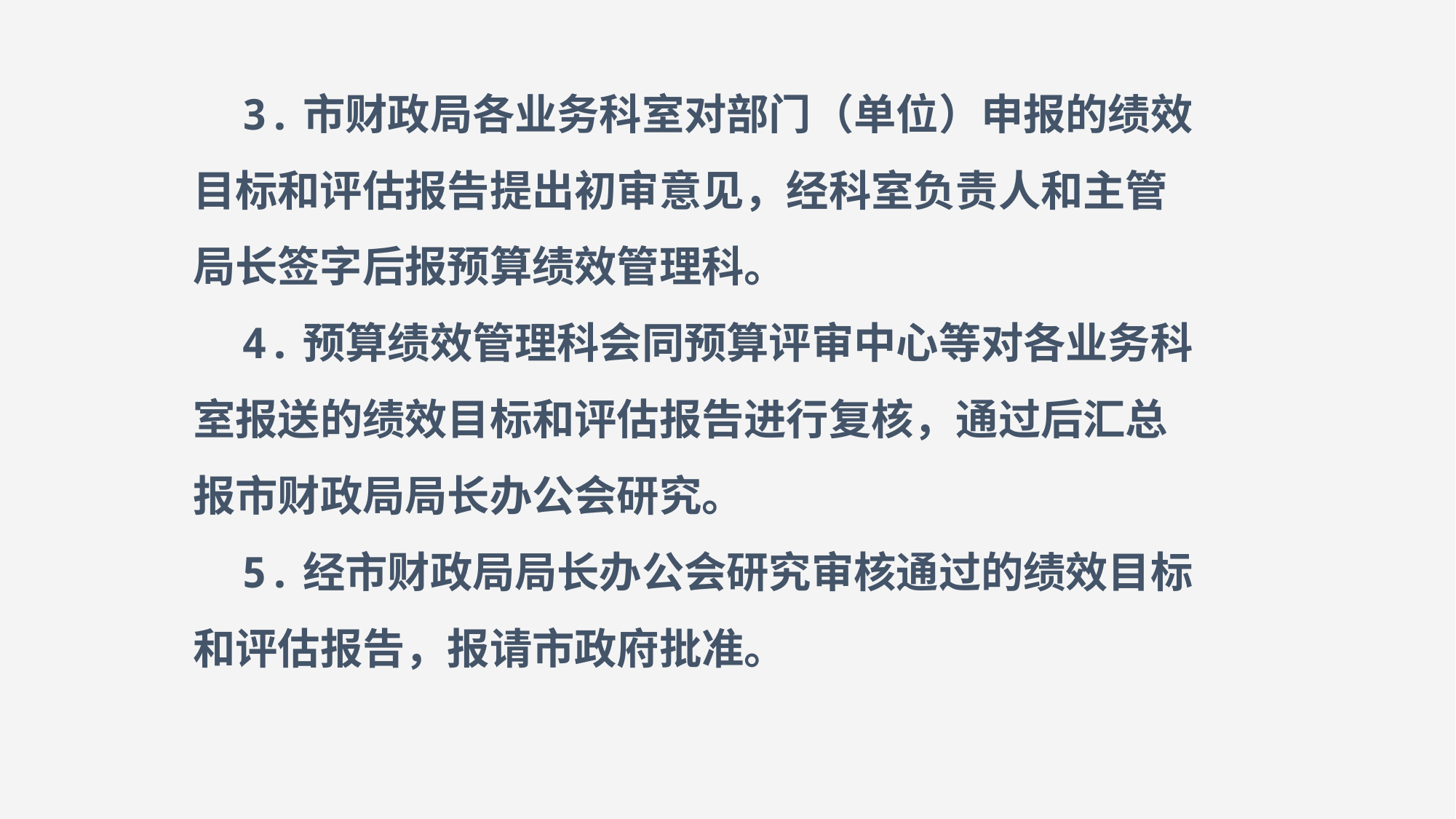

3.市财政局各业务科室对部门（单位）申报的绩效目标和评估报告提出初审意见，经科室负责人和主管局长签字后报预算绩效管理科。
4.预算绩效管理科会同预算评审中心等对各业务科室报送的绩效目标和评估报告进行复核，通过后汇总报市财政局局长办公会研究。
5.经市财政局局长办公会研究审核通过的绩效目标和评估报告，报请市政府批准。